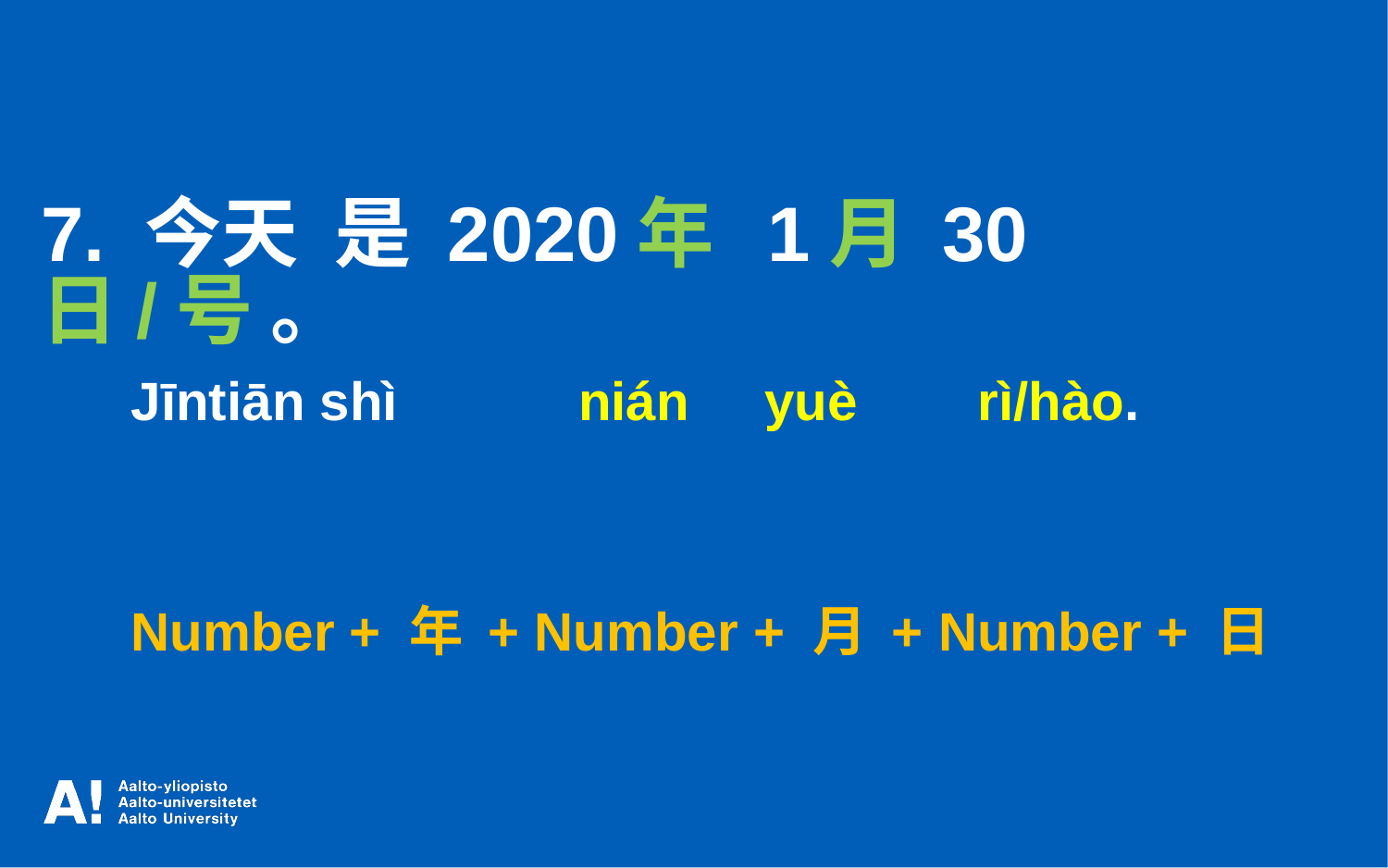

7. 今天  是 2020年  1月 30 日/号 。
      Jīntiān shì            nián     yuè        rì/hào.

      Number + 年 + Number + 月 + Number + 日